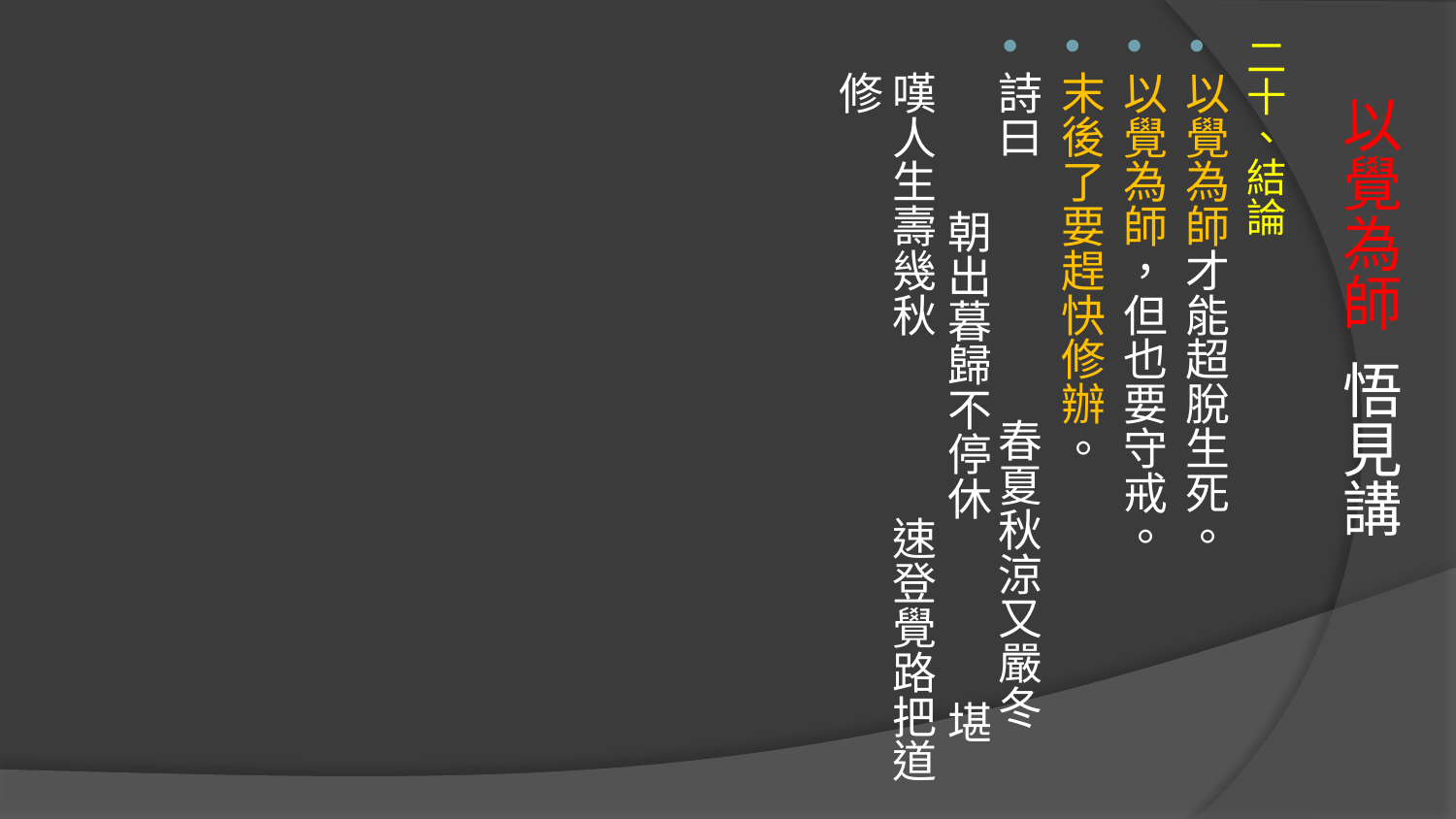

二十、結論
以覺為師才能超脫生死。
以覺為師，但也要守戒。
末後了要趕快修辦。
詩曰                          春夏秋涼又嚴冬                    朝出暮歸不停休                  堪嘆人生壽幾秋                  速登覺路把道修

# 以覺為師  悟見講